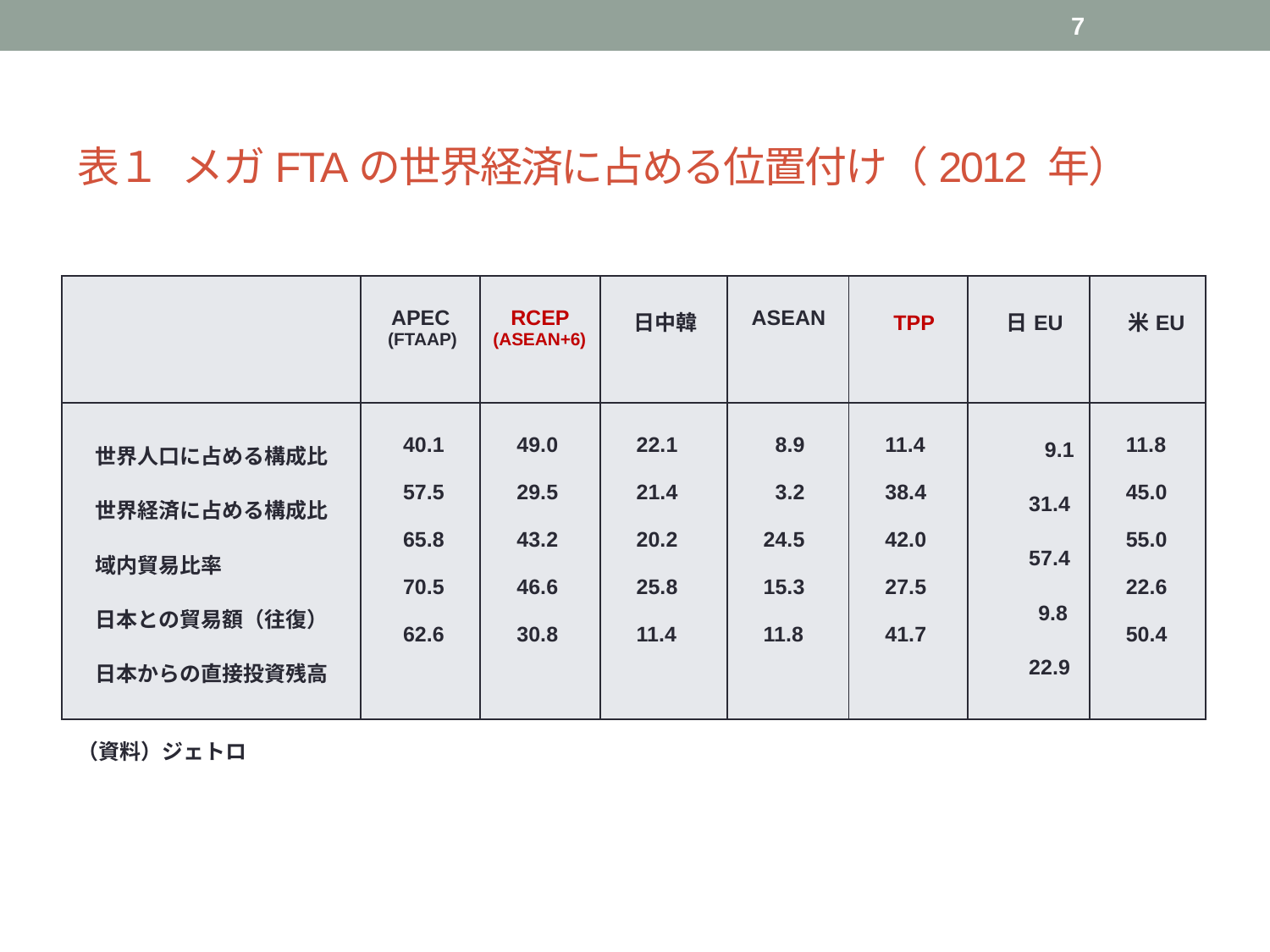

7
# 表１   メガFTAの世界経済に占める位置付け（2012 年）
|  | APEC (FTAAP) | RCEP (ASEAN+6) | 日中韓 | ASEAN | TPP | 日EU | 米EU |
| --- | --- | --- | --- | --- | --- | --- | --- |
| 世界人口に占める構成比 　世界経済に占める構成比 　域内貿易比率 　日本との貿易額（往復） 　日本からの直接投資残高 | 40.1 57.5 65.8 70.5 62.6 | 49.0 29.5 43.2 46.6 30.8 | 22.1 21.4 20.2 25.8 11.4 | 8.9 3.2 24.5 15.3 11.8 | 11.4 38.4 42.0 27.5 41.7 | 9.1 　　31.4 　　57.4 　 9.8 　　22.9 | 11.8 45.0 55.0 22.6 50.4 |
（資料）ジェトロ